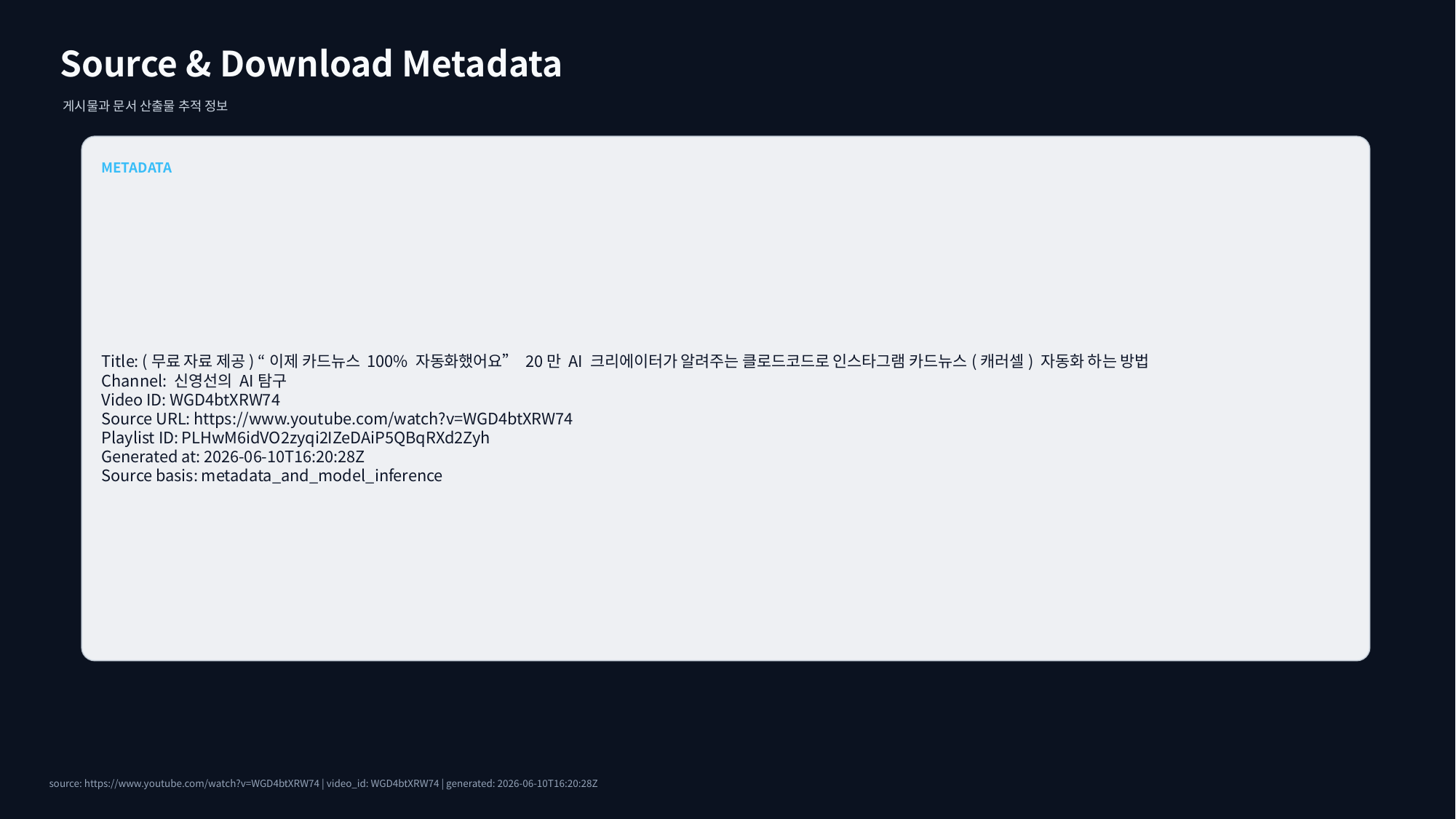

Source & Download Metadata
게시물과 문서 산출물 추적 정보

METADATA
Title: (무료 자료 제공) “이제 카드뉴스 100% 자동화했어요” 20만 AI 크리에이터가 알려주는 클로드코드로 인스타그램 카드뉴스(캐러셀) 자동화 하는 방법
Channel: 신영선의 AI탐구
Video ID: WGD4btXRW74
Source URL: https://www.youtube.com/watch?v=WGD4btXRW74
Playlist ID: PLHwM6idVO2zyqi2IZeDAiP5QBqRXd2Zyh
Generated at: 2026-06-10T16:20:28Z
Source basis: metadata_and_model_inference
source: https://www.youtube.com/watch?v=WGD4btXRW74 | video_id: WGD4btXRW74 | generated: 2026-06-10T16:20:28Z